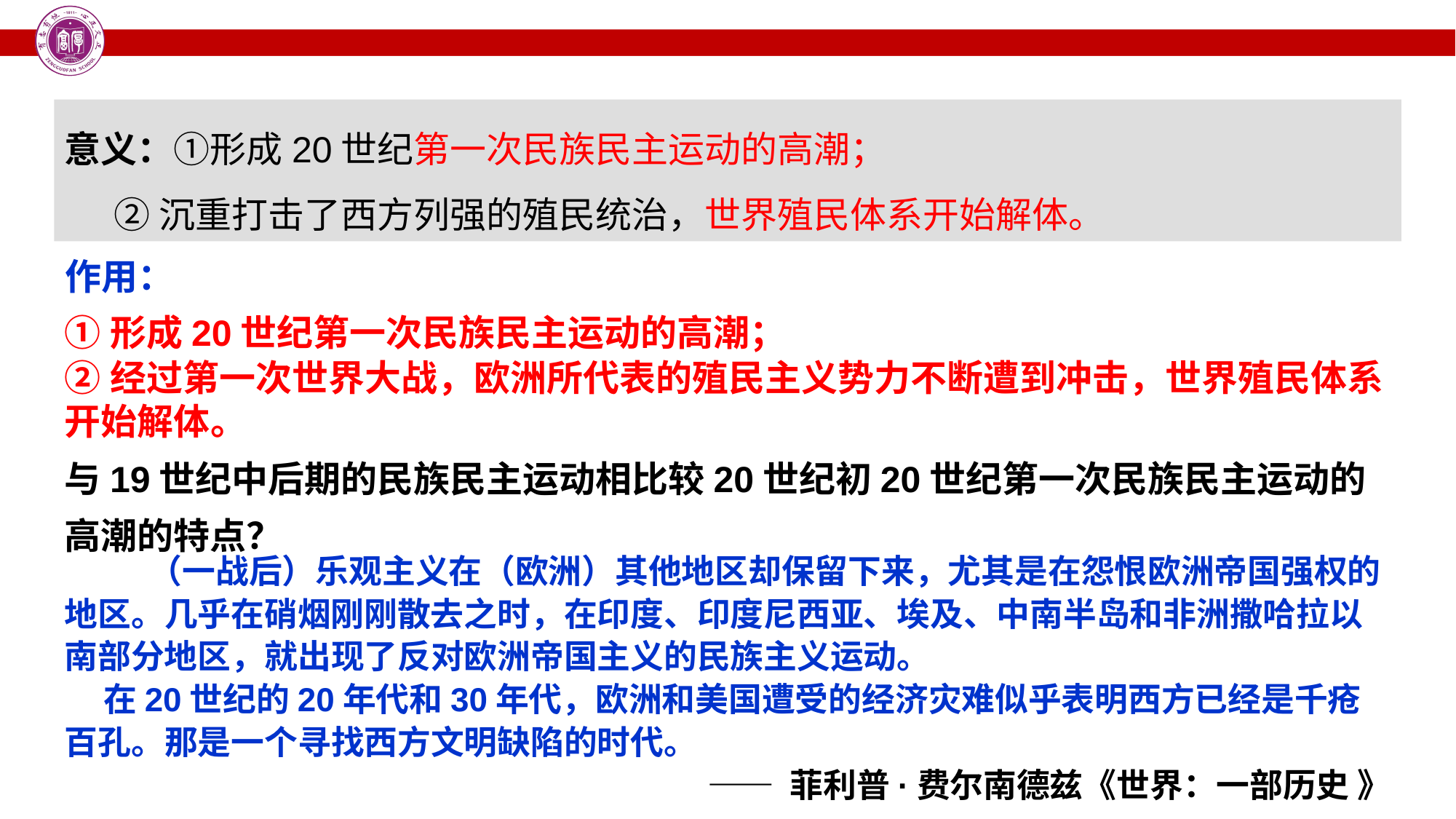

意义：①形成20世纪第一次民族民主运动的高潮；
      ②沉重打击了西方列强的殖民统治，世界殖民体系开始解体。
作用：
①形成20世纪第一次民族民主运动的高潮；
②经过第一次世界大战，欧洲所代表的殖民主义势力不断遭到冲击，世界殖民体系开始解体。
与19世纪中后期的民族民主运动相比较20世纪初20世纪第一次民族民主运动的高潮的特点？
          （一战后）乐观主义在（欧洲）其他地区却保留下来，尤其是在怨恨欧洲帝国强权的地区。几乎在硝烟刚刚散去之时，在印度、印度尼西亚、埃及、中南半岛和非洲撒哈拉以南部分地区，就出现了反对欧洲帝国主义的民族主义运动。
    在20世纪的20年代和30年代，欧洲和美国遭受的经济灾难似乎表明西方已经是千疮百孔。那是一个寻找西方文明缺陷的时代。
         —— 菲利普·费尔南德兹《世界：一部历史 》